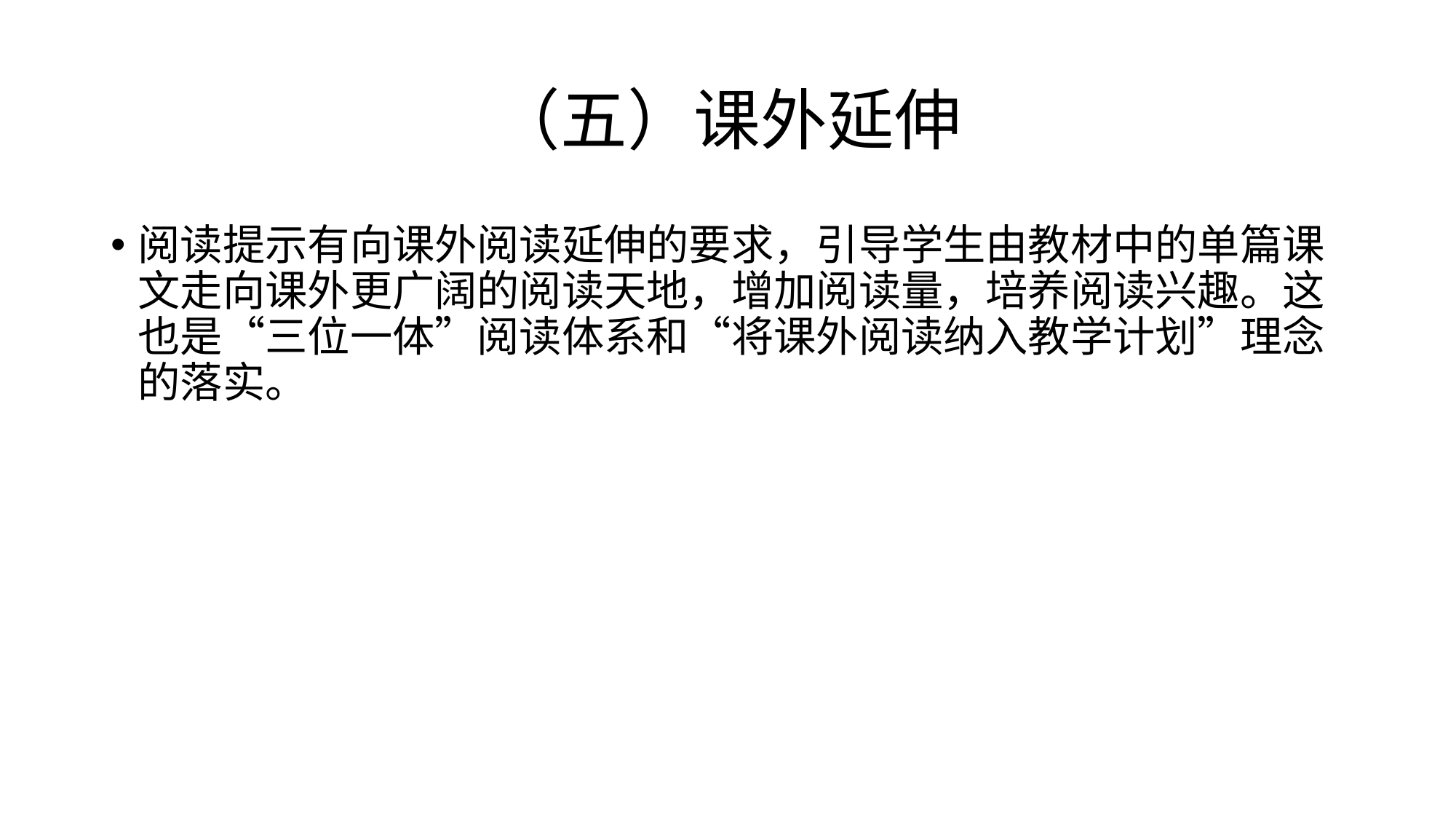

# （五）课外延伸
阅读提示有向课外阅读延伸的要求，引导学生由教材中的单篇课文走向课外更广阔的阅读天地，增加阅读量，培养阅读兴趣。这也是“三位一体”阅读体系和“将课外阅读纳入教学计划”理念的落实。